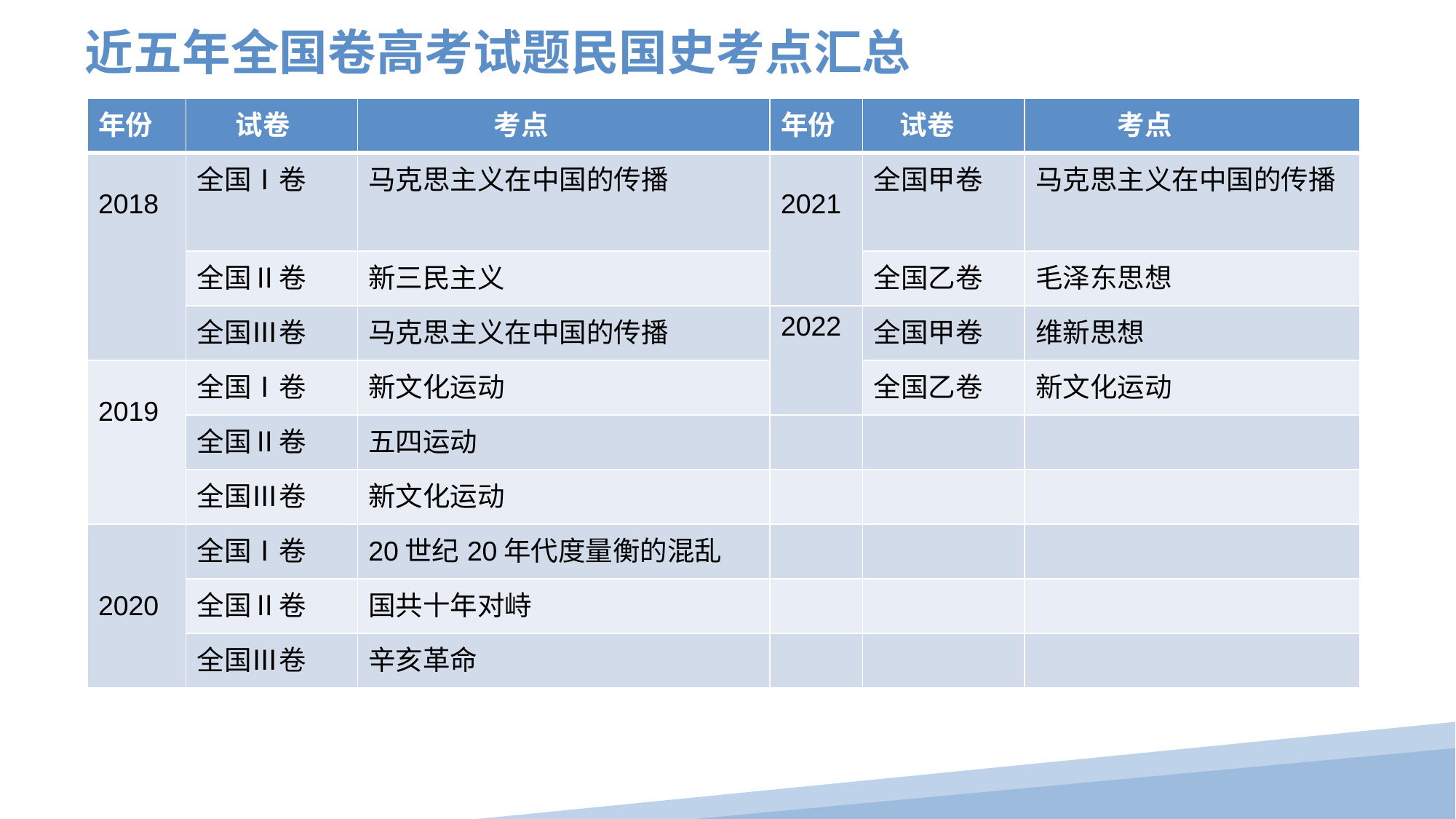

近五年全国卷高考试题民国史考点汇总
| 年份 | 试卷 | 考点 | 年份 | 试卷 | 考点 |
| --- | --- | --- | --- | --- | --- |
| 2018 | 全国Ⅰ卷 | 马克思主义在中国的传播 | 2021 | 全国甲卷 | 马克思主义在中国的传播 |
|  | 全国Ⅱ卷 | 新三民主义 |  | 全国乙卷 | 毛泽东思想 |
|  | 全国Ⅲ卷 | 马克思主义在中国的传播 | 2022 | 全国甲卷 | 维新思想 |
| 2019 | 全国Ⅰ卷 | 新文化运动 |  | 全国乙卷 | 新文化运动 |
|  | 全国Ⅱ卷 | 五四运动 |  |  |  |
|  | 全国Ⅲ卷 | 新文化运动 |  |  |  |
| 2020 | 全国Ⅰ卷 | 20世纪20年代度量衡的混乱 |  |  |  |
|  | 全国Ⅱ卷 | 国共十年对峙 |  |  |  |
|  | 全国Ⅲ卷 | 辛亥革命 |  |  |  |

24